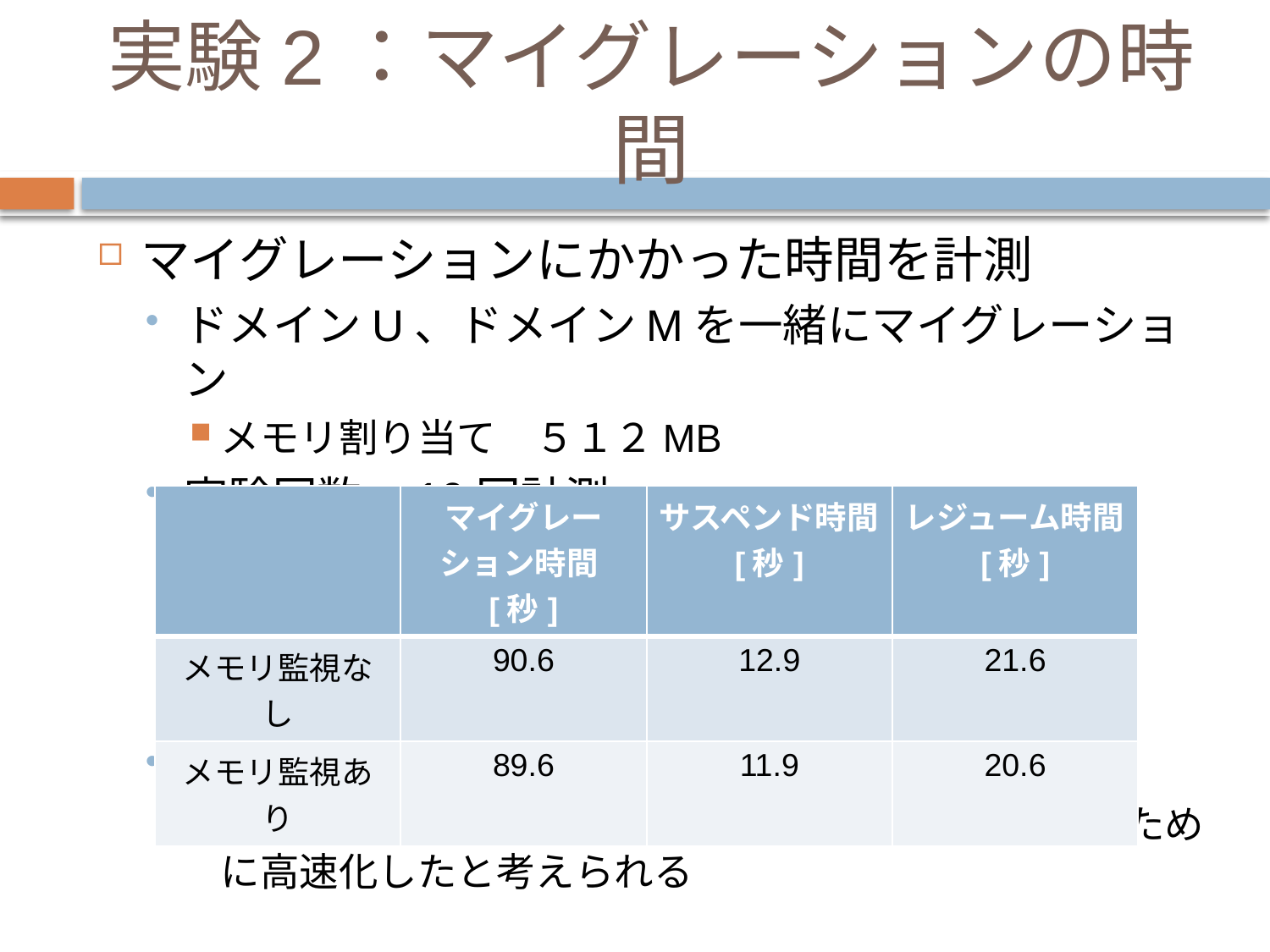

# 実験2：マイグレーションの時間
マイグレーションにかかった時間を計測
ドメインU、ドメインMを一緒にマイグレーション
メモリ割り当て　５１２MB
実験回数　10回計測

考察
メモリ監視によりキャッシュのヒット率が上がったために高速化したと考えられる

|  | マイグレーション時間[秒] | サスペンド時間[秒] | レジューム時間[秒] |
| --- | --- | --- | --- |
| メモリ監視なし | 90.6 | 12.9 | 21.6 |
| メモリ監視あり | 89.6 | 11.9 | 20.6 |